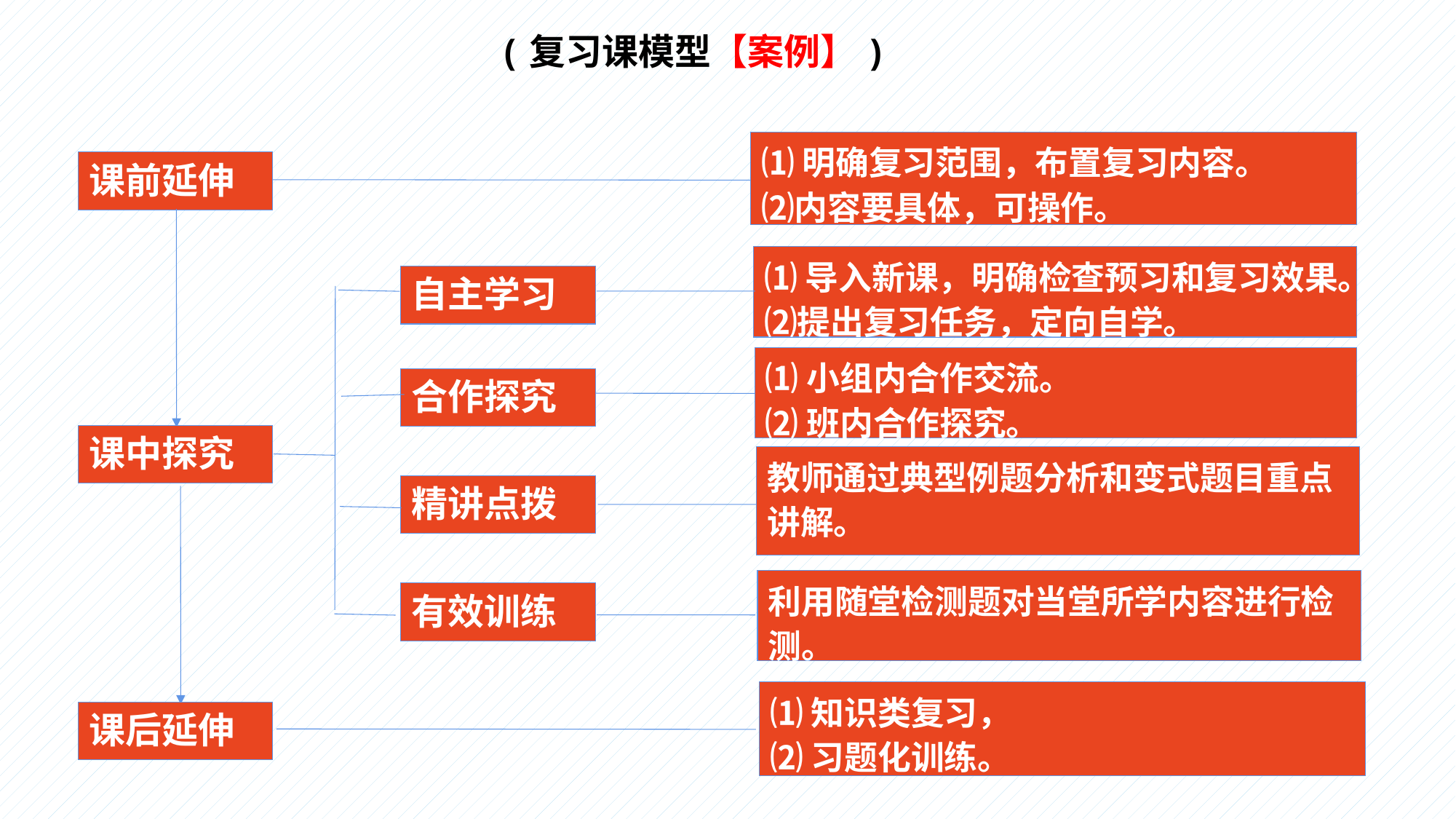

(复习课模型【案例】)
⑴明确复习范围，布置复习内容。      ⑵内容要具体，可操作。
课前延伸

⑴导入新课，明确检查预习和复习效果。⑵提出复习任务，定向自学。

自主学习

⑴小组内合作交流。
⑵班内合作探究。

合作探究

课中探究
教师通过典型例题分析和变式题目重点讲解。

精讲点拨

利用随堂检测题对当堂所学内容进行检测。

有效训练

⑴知识类复习，
⑵习题化训练。
课后延伸